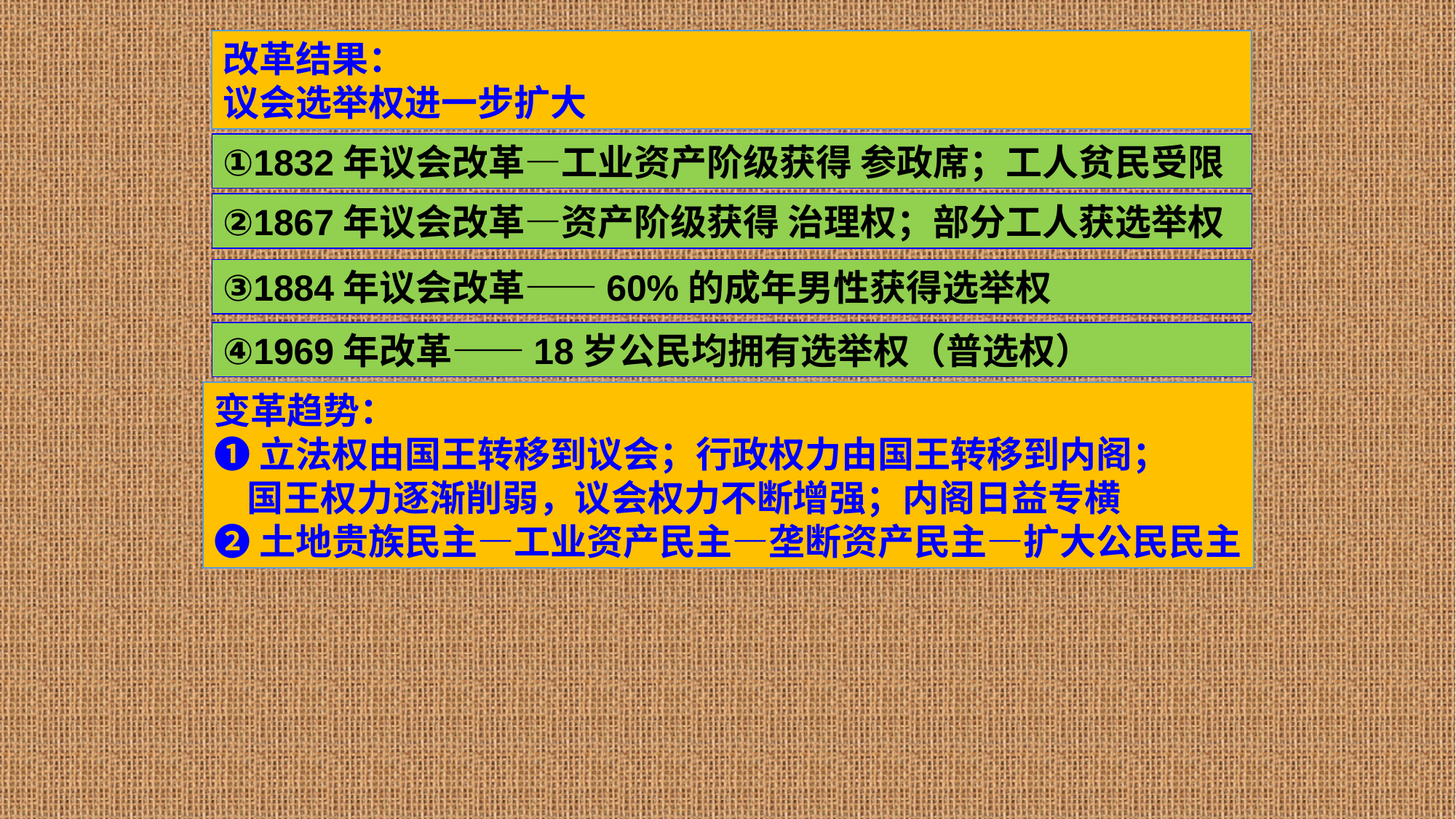

改革结果：
议会选举权进一步扩大
①1832年议会改革—工业资产阶级获得 参政席；工人贫民受限
②1867年议会改革—资产阶级获得 治理权；部分工人获选举权
③1884年议会改革——60%的成年男性获得选举权
④1969年改革——18岁公民均拥有选举权（普选权）
变革趋势：
❶立法权由国王转移到议会；行政权力由国王转移到内阁；
   国王权力逐渐削弱，议会权力不断增强；内阁日益专横
❷土地贵族民主—工业资产民主—垄断资产民主—扩大公民民主